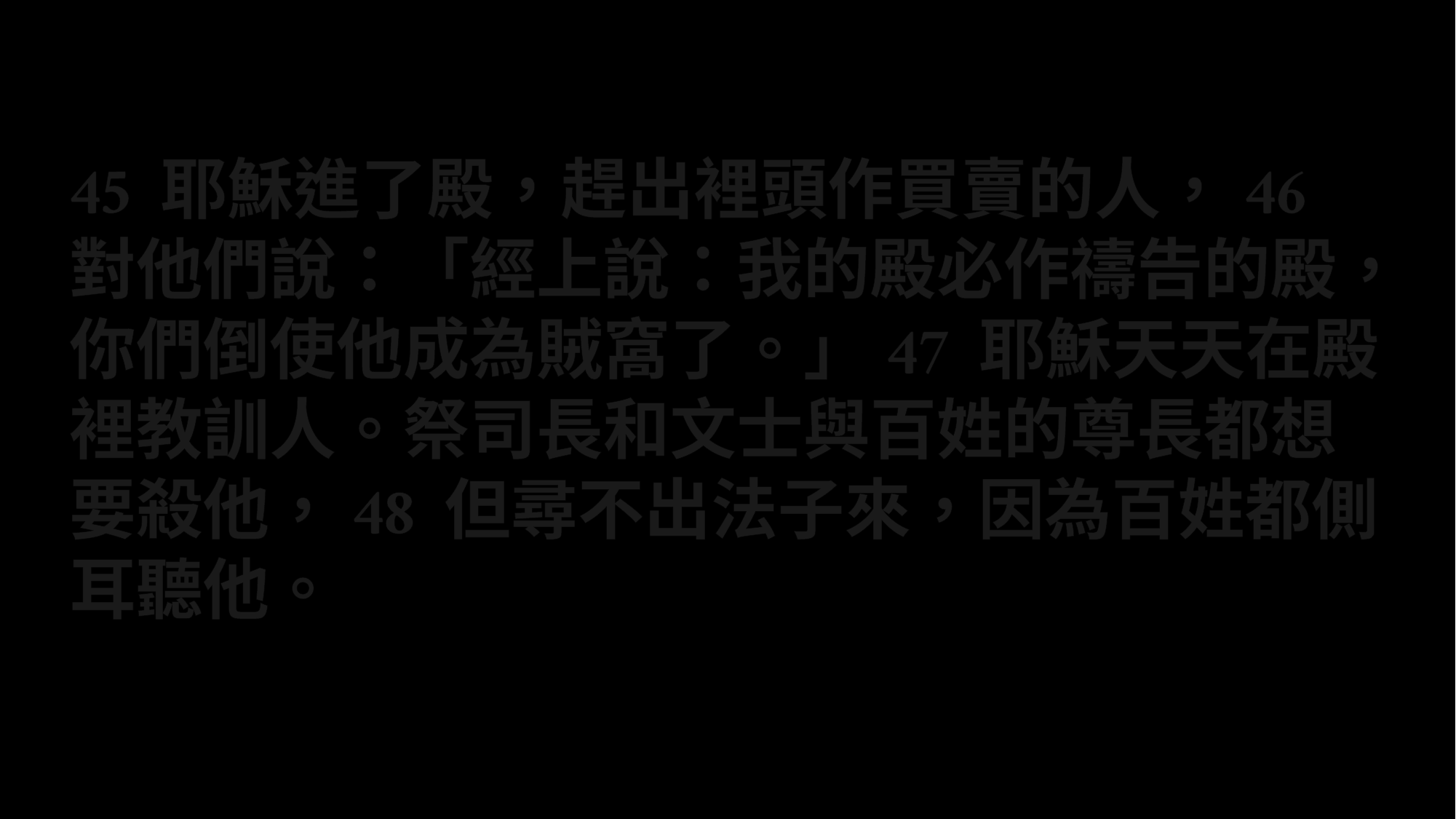

45 耶穌進了殿，趕出裡頭作買賣的人，46 對他們說：「經上說：我的殿必作禱告的殿，你們倒使他成為賊窩了。」47 耶穌天天在殿裡教訓人。祭司長和文士與百姓的尊長都想要殺他，48 但尋不出法子來，因為百姓都側耳聽他。